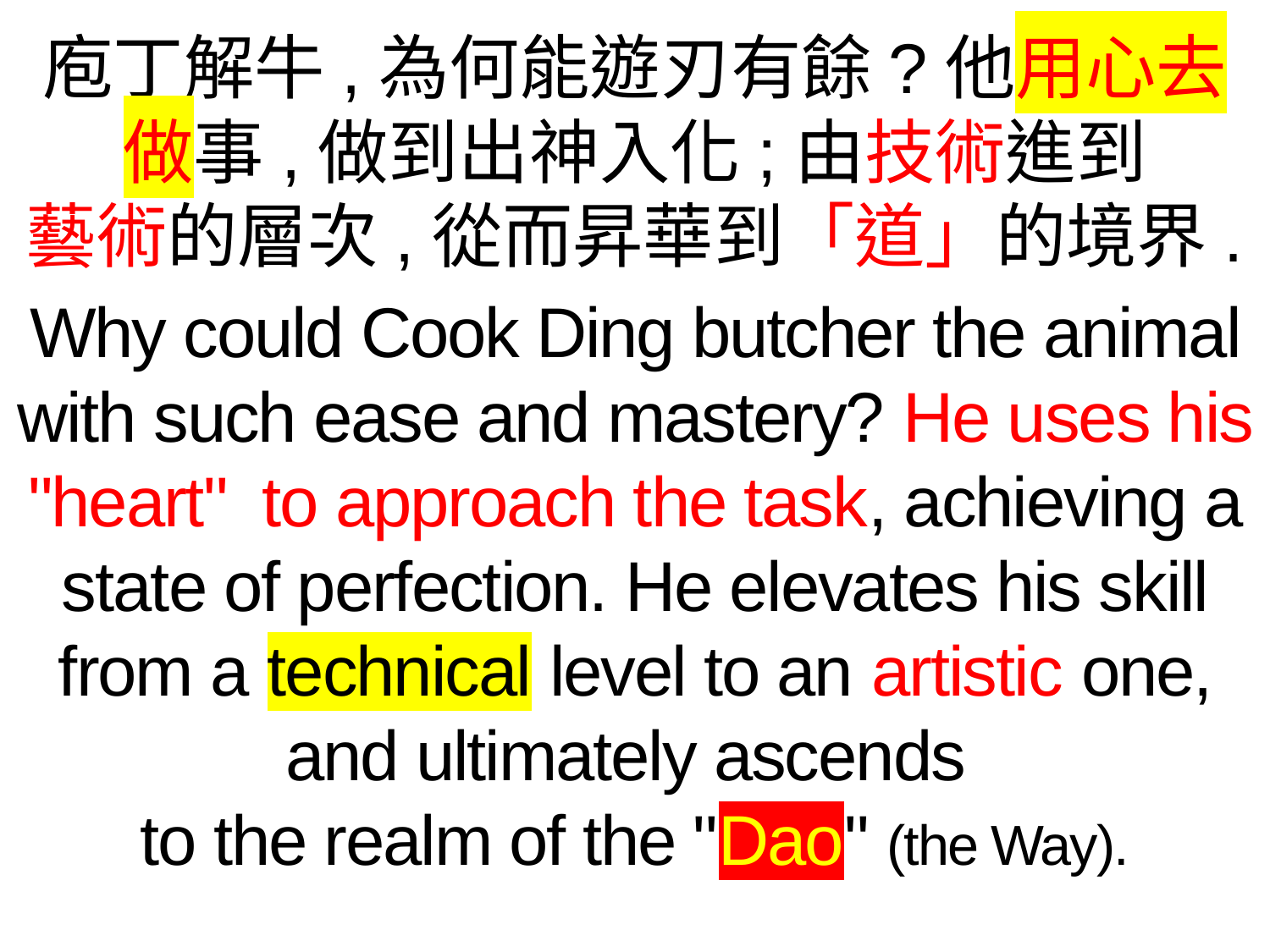

庖丁解牛,為何能遊刃有餘?他用心去做事,做到出神入化;由技術進到
藝術的層次,從而昇華到「道」的境界.
Why could Cook Ding butcher the animal with such ease and mastery? He uses his "heart"  to approach the task, achieving a state of perfection. He elevates his skill from a technical level to an artistic one, and ultimately ascends
to the realm of the "Dao" (the Way).